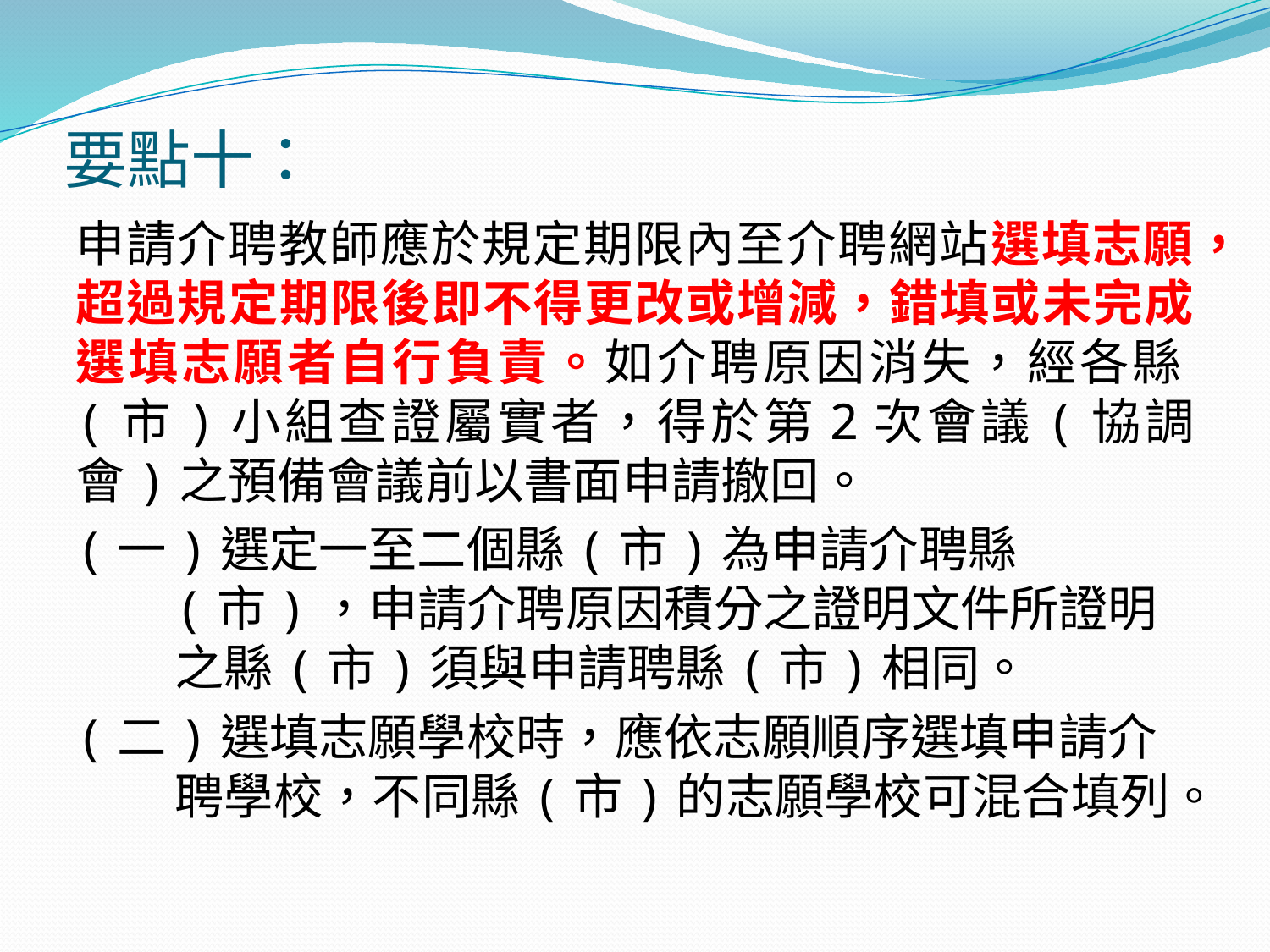

# 要點十：
申請介聘教師應於規定期限內至介聘網站選填志願，超過規定期限後即不得更改或增減，錯填或未完成選填志願者自行負責。如介聘原因消失，經各縣(市)小組查證屬實者，得於第2次會議(協調會)之預備會議前以書面申請撤回。
(一)選定一至二個縣(市)為申請介聘縣(市)，申請介聘原因積分之證明文件所證明之縣(市)須與申請聘縣(市)相同。
(二)選填志願學校時，應依志願順序選填申請介聘學校，不同縣(市)的志願學校可混合填列。